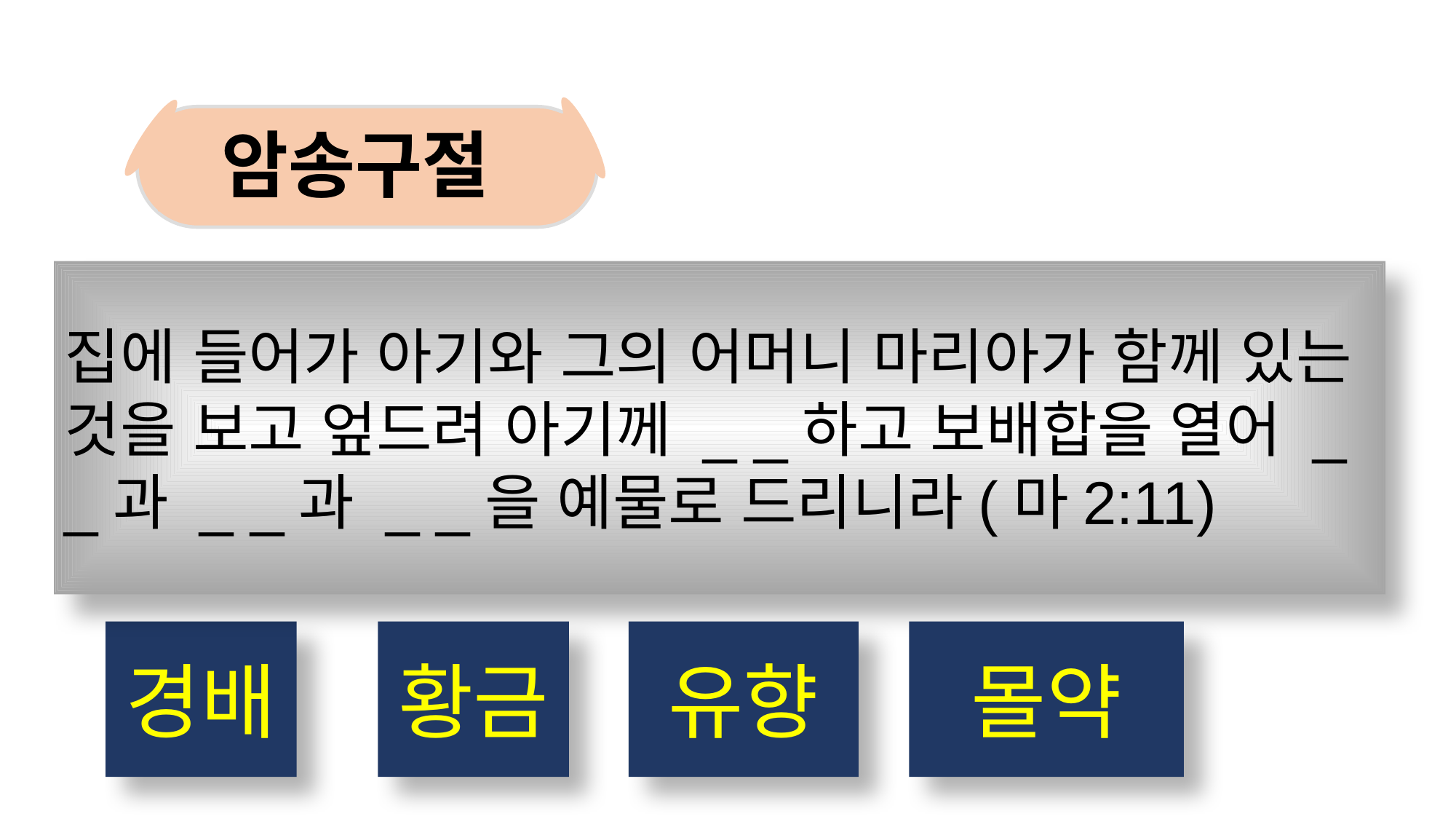

암송구절
집에 들어가 아기와 그의 어머니 마리아가 함께 있는 것을 보고 엎드려 아기께 _ _하고 보배합을 열어 _ _과 _ _과 _ _을 예물로 드리니라(마2:11)
경배
황금
유향
몰약